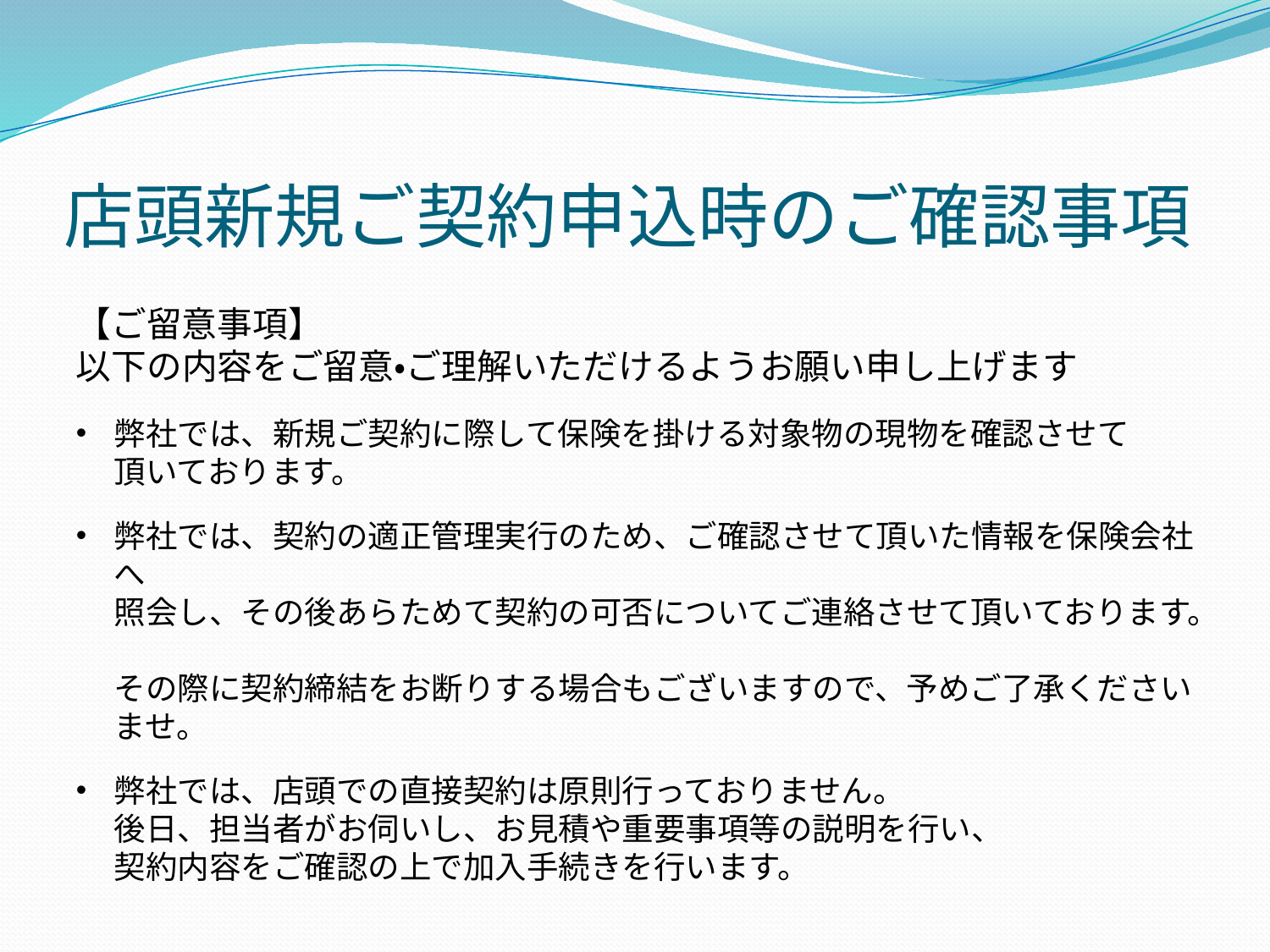

# 店頭新規ご契約申込時のご確認事項
【ご留意事項】
以下の内容をご留意・ご理解いただけるようお願い申し上げます
弊社では、新規ご契約に際して保険を掛ける対象物の現物を確認させて
頂いております。
弊社では、契約の適正管理実行のため、ご確認させて頂いた情報を保険会社へ
照会し、その後あらためて契約の可否についてご連絡させて頂いております。
その際に契約締結をお断りする場合もございますので、予めご了承くださいませ。
弊社では、店頭での直接契約は原則行っておりません。
後日、担当者がお伺いし、お見積や重要事項等の説明を行い、
契約内容をご確認の上で加入手続きを行います。